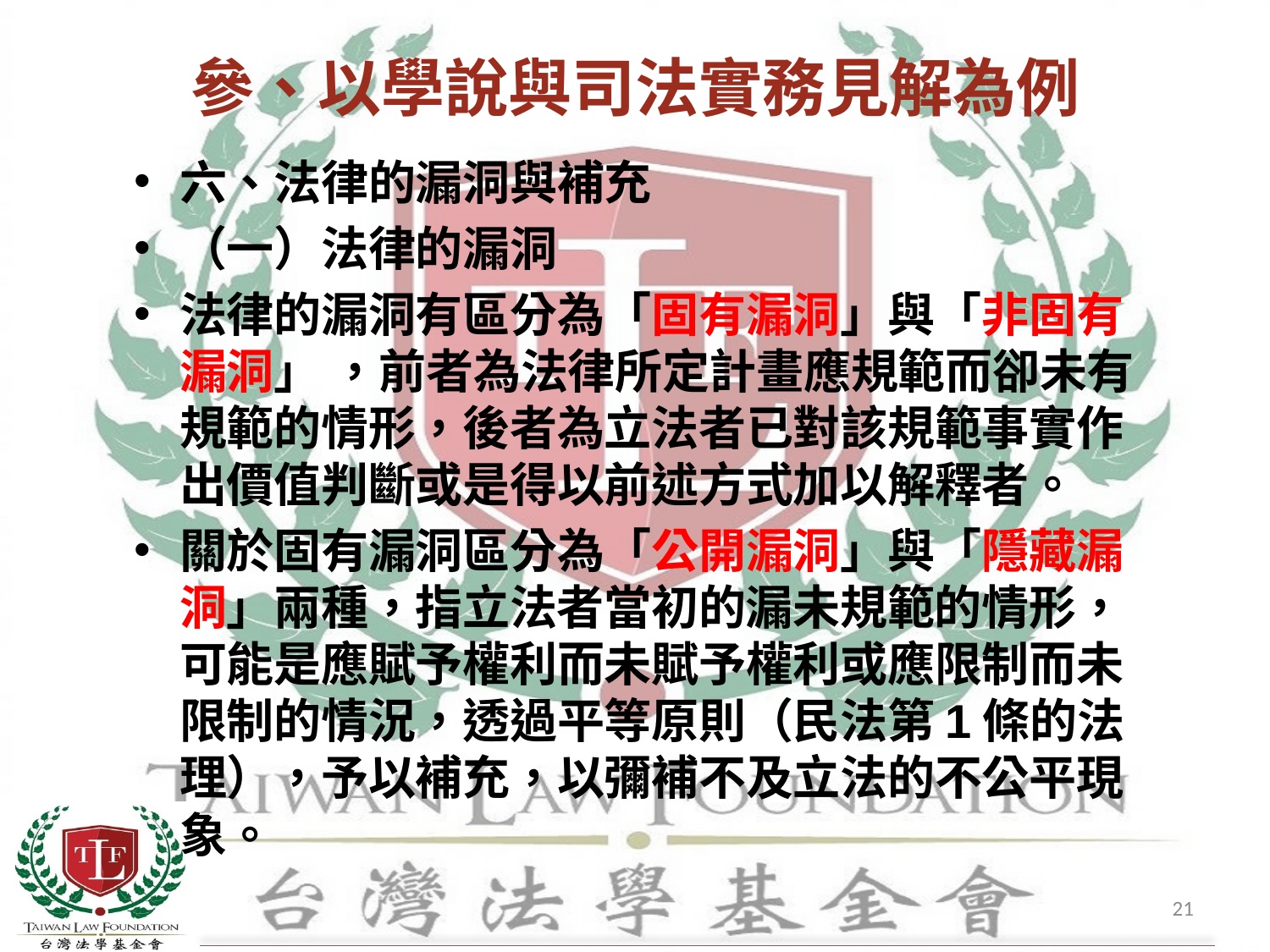

# 參、以學說與司法實務見解為例
六、法律的漏洞與補充
（一）法律的漏洞
法律的漏洞有區分為「固有漏洞」與「非固有漏洞」 ，前者為法律所定計畫應規範而卻未有規範的情形，後者為立法者已對該規範事實作出價值判斷或是得以前述方式加以解釋者。
關於固有漏洞區分為「公開漏洞」與「隱藏漏洞」兩種，指立法者當初的漏未規範的情形，可能是應賦予權利而未賦予權利或應限制而未限制的情況，透過平等原則（民法第1條的法理），予以補充，以彌補不及立法的不公平現象。

21